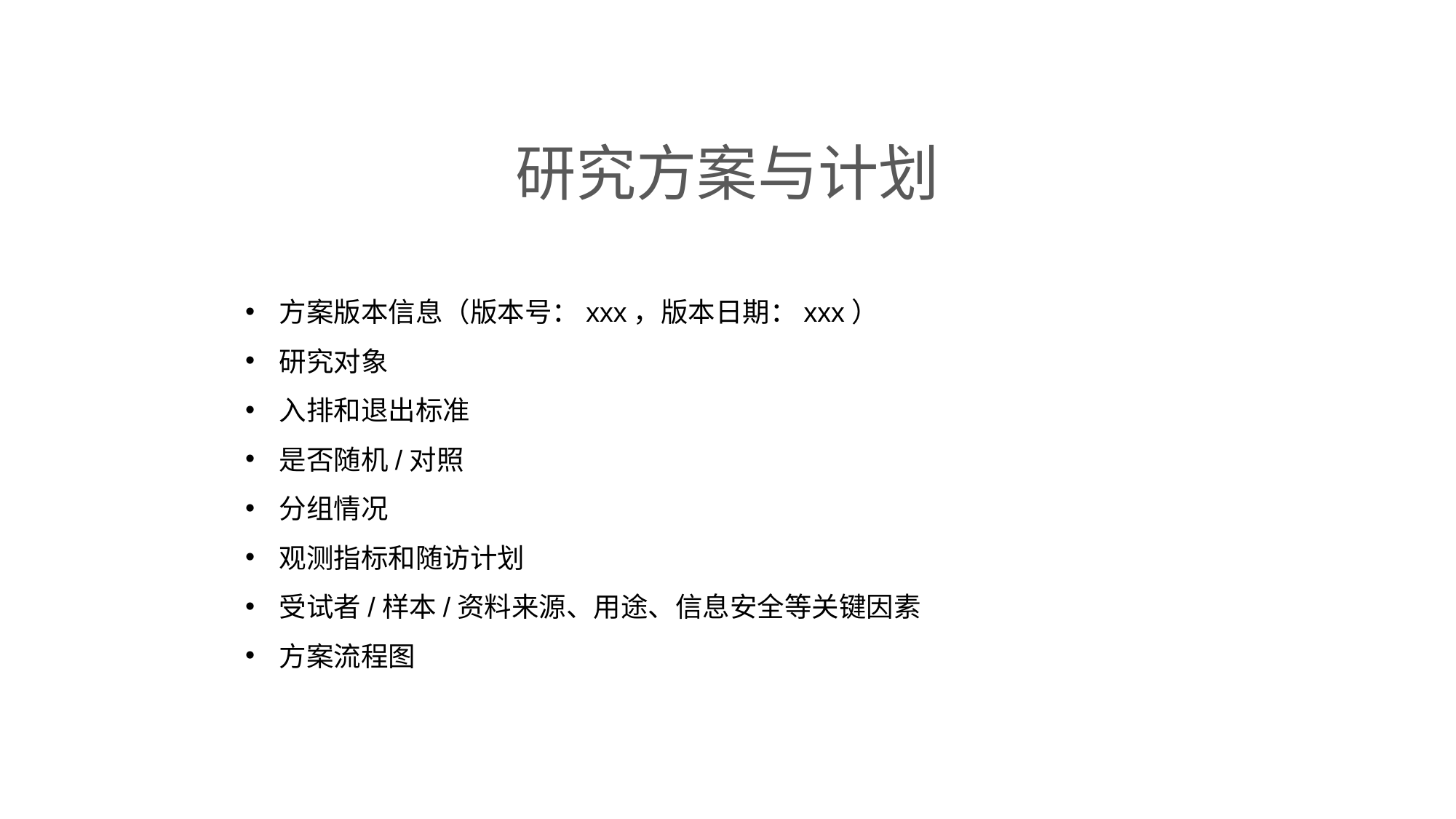

研究方案与计划
方案版本信息（版本号：xxx，版本日期：xxx）
研究对象
入排和退出标准
是否随机/对照
分组情况
观测指标和随访计划
受试者/样本/资料来源、用途、信息安全等关键因素
方案流程图